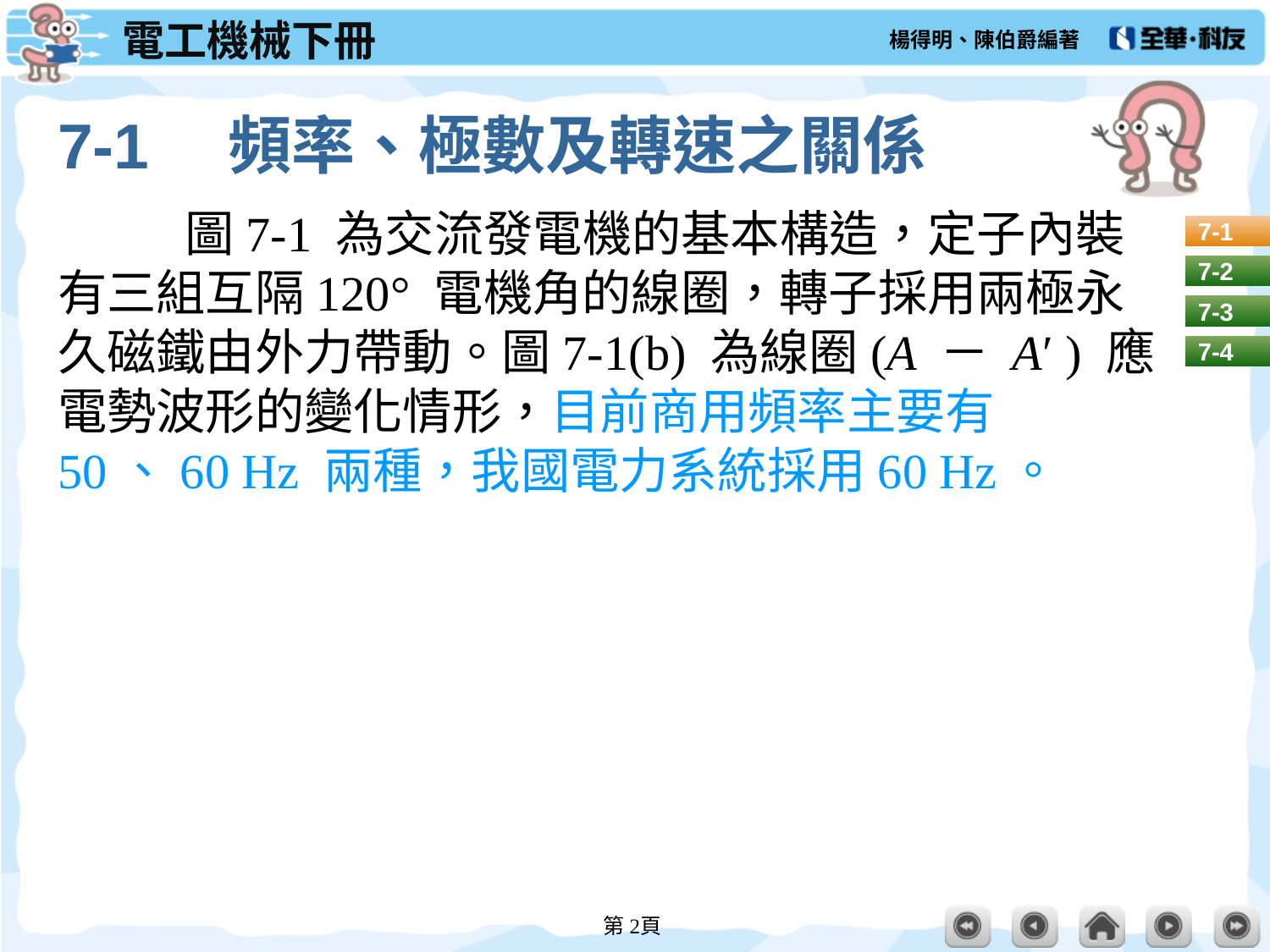

# 7-1　頻率、極數及轉速之關係

	圖7-1 為交流發電機的基本構造，定子內裝有三組互隔120° 電機角的線圈，轉子採用兩極永久磁鐵由外力帶動。圖7-1(b) 為線圈(A － A′ ) 應電勢波形的變化情形，目前商用頻率主要有50、60 Hz 兩種，我國電力系統採用60 Hz。